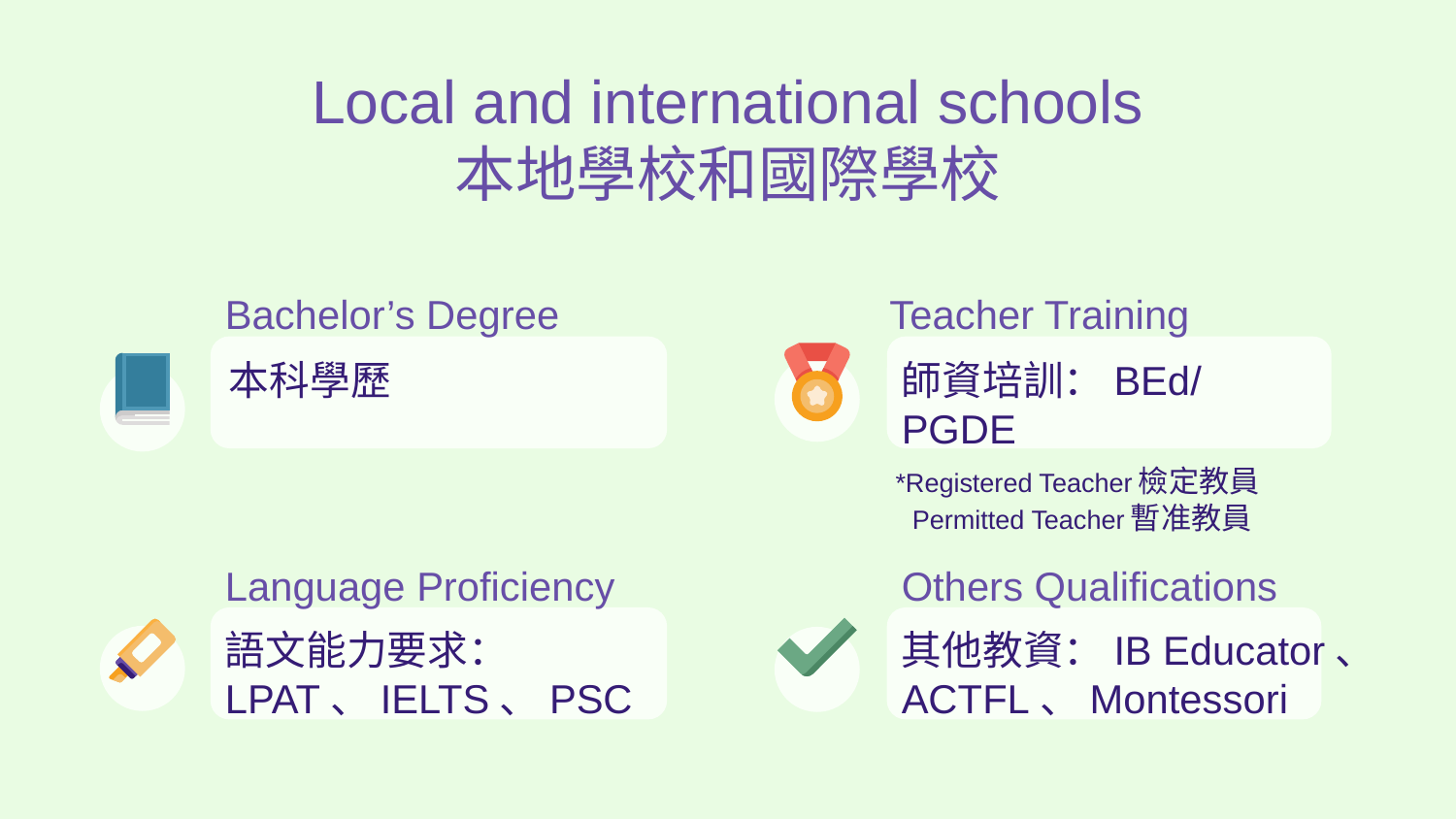

# Local and international schools
本地學校和國際學校
Teacher Training
Bachelor’s Degree

本科學歷
師資培訓：BEd/PGDE

*Registered Teacher檢定教員
  Permitted Teacher暫准教員
Language Proficiency
Others Qualifications

語文能力要求：LPAT、IELTS、PSC
其他教資：IB Educator、ACTFL、Montessori